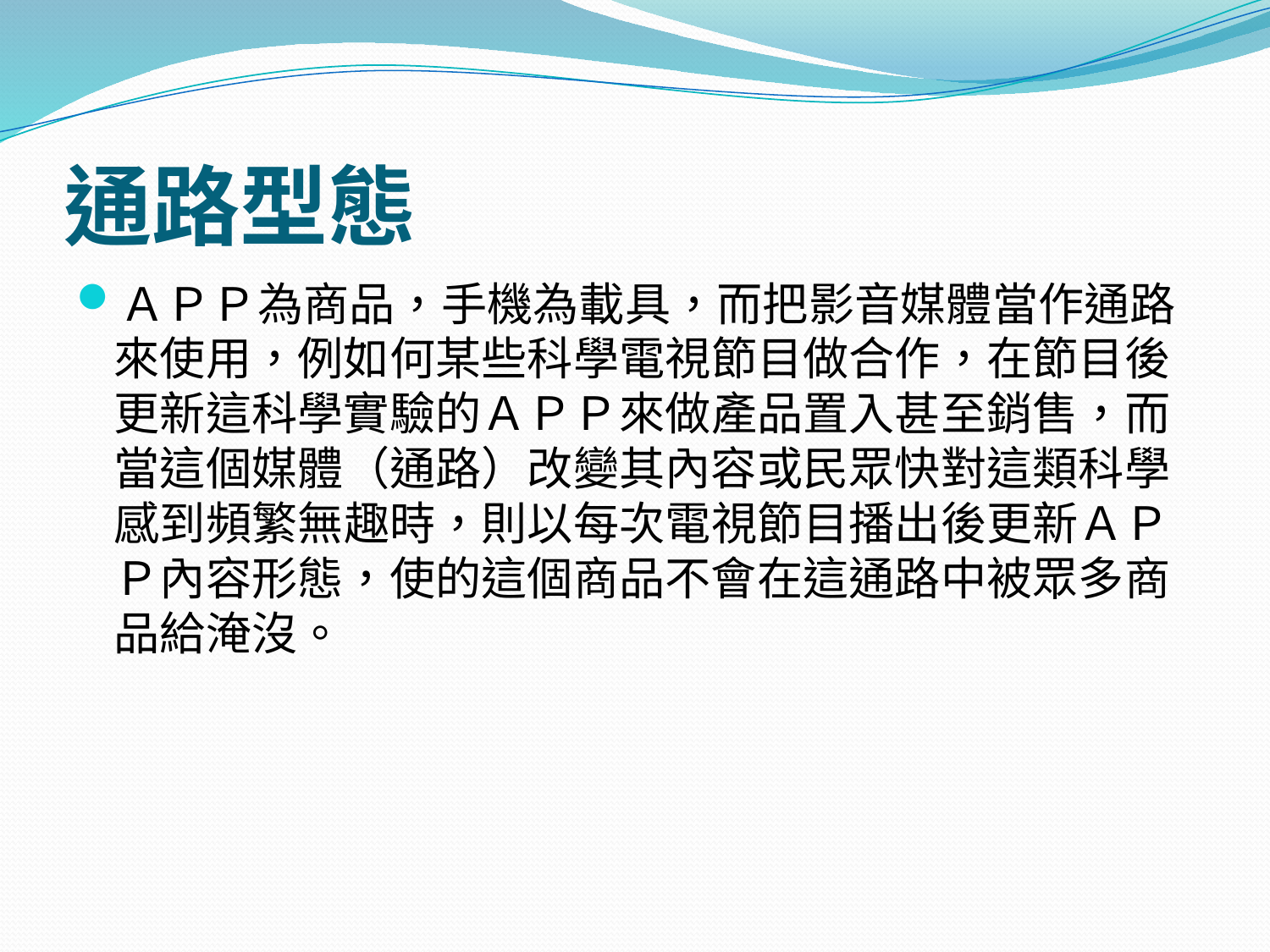

# 通路型態
ＡＰＰ為商品，手機為載具，而把影音媒體當作通路來使用，例如何某些科學電視節目做合作，在節目後更新這科學實驗的ＡＰＰ來做產品置入甚至銷售，而當這個媒體（通路）改變其內容或民眾快對這類科學感到頻繁無趣時，則以每次電視節目播出後更新ＡＰＰ內容形態，使的這個商品不會在這通路中被眾多商品給淹沒。